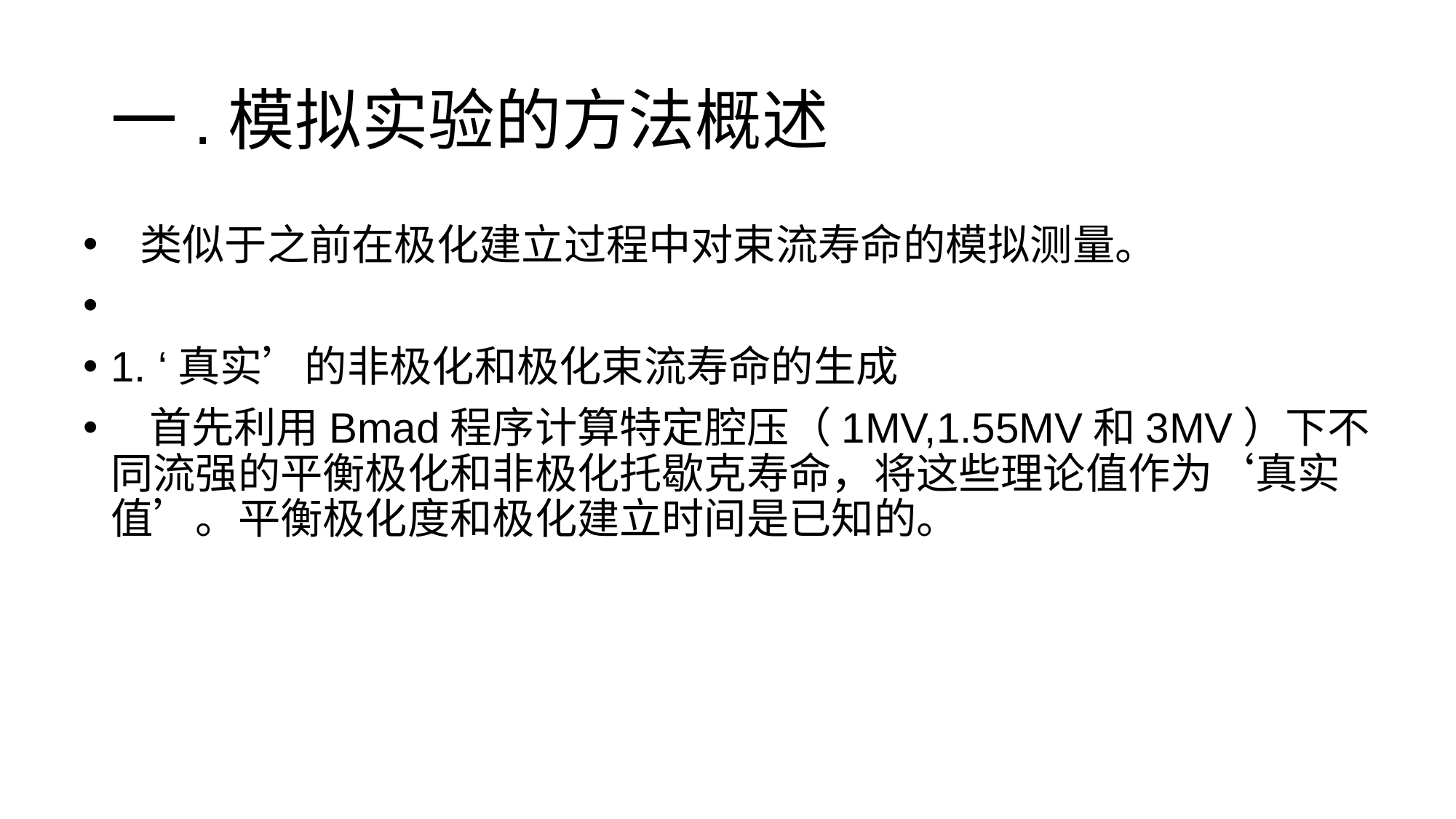

# 一.模拟实验的方法概述
  类似于之前在极化建立过程中对束流寿命的模拟测量。

1. ‘真实’的非极化和极化束流寿命的生成
   首先利用Bmad程序计算特定腔压（1MV,1.55MV和3MV）下不同流强的平衡极化和非极化托歇克寿命，将这些理论值作为‘真实值’。平衡极化度和极化建立时间是已知的。